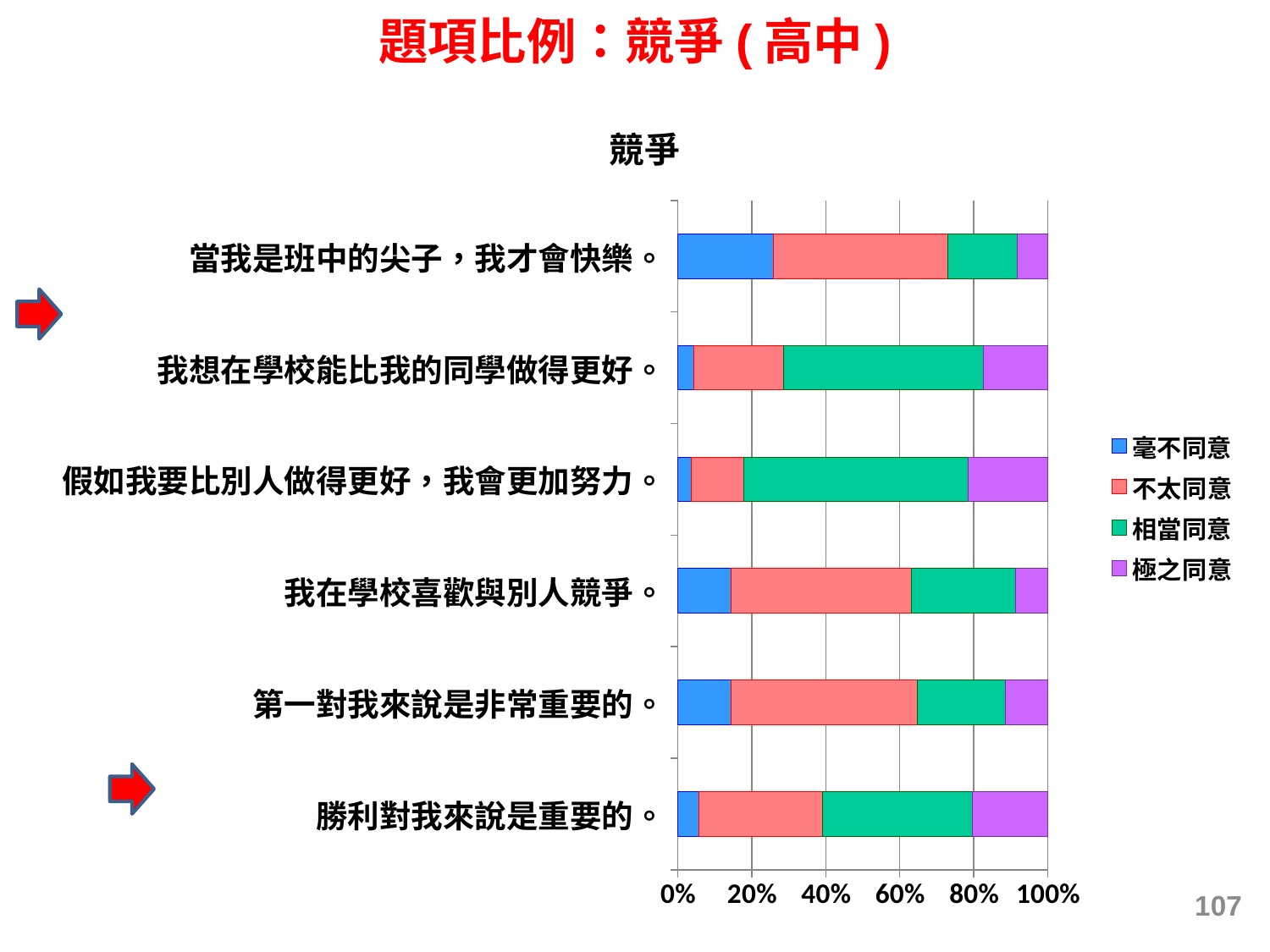

題項比例：競爭(高中)

### Chart: 競爭

| Category | 毫不同意 | 不太同意 | 相當同意 | 極之同意 |
|---|---|---|---|---|
| 勝利對我來說是重要的。 | 0.05808639245171753 | 0.33318590594132463 | 0.40468819106590115 | 0.20403951054105854 |
| 第一對我來說是非常重要的。 | 0.1432364655553925 | 0.5049417318188526 | 0.23631804100899867 | 0.11550376161675763 |
| 我在學校喜歡與別人競爭。 | 0.14456409499926282 | 0.48635491960466326 | 0.28308010030978104 | 0.08600088508629622 |
| 假如我要比別人做得更好，我會更加努力。 | 0.0355824597667208 | 0.1435109995570655 | 0.6054923962793447 | 0.21541414439687057 |
| 我想在學校能比我的同學做得更好。 | 0.04354886330085609 | 0.2431355181576617 | 0.5385296722763507 | 0.17478594626513141 |
| 當我是班中的尖子，我才會快樂。 | 0.2582791247782371 | 0.4714665878178611 | 0.18775872264931992 | 0.0824955647545831 |

107